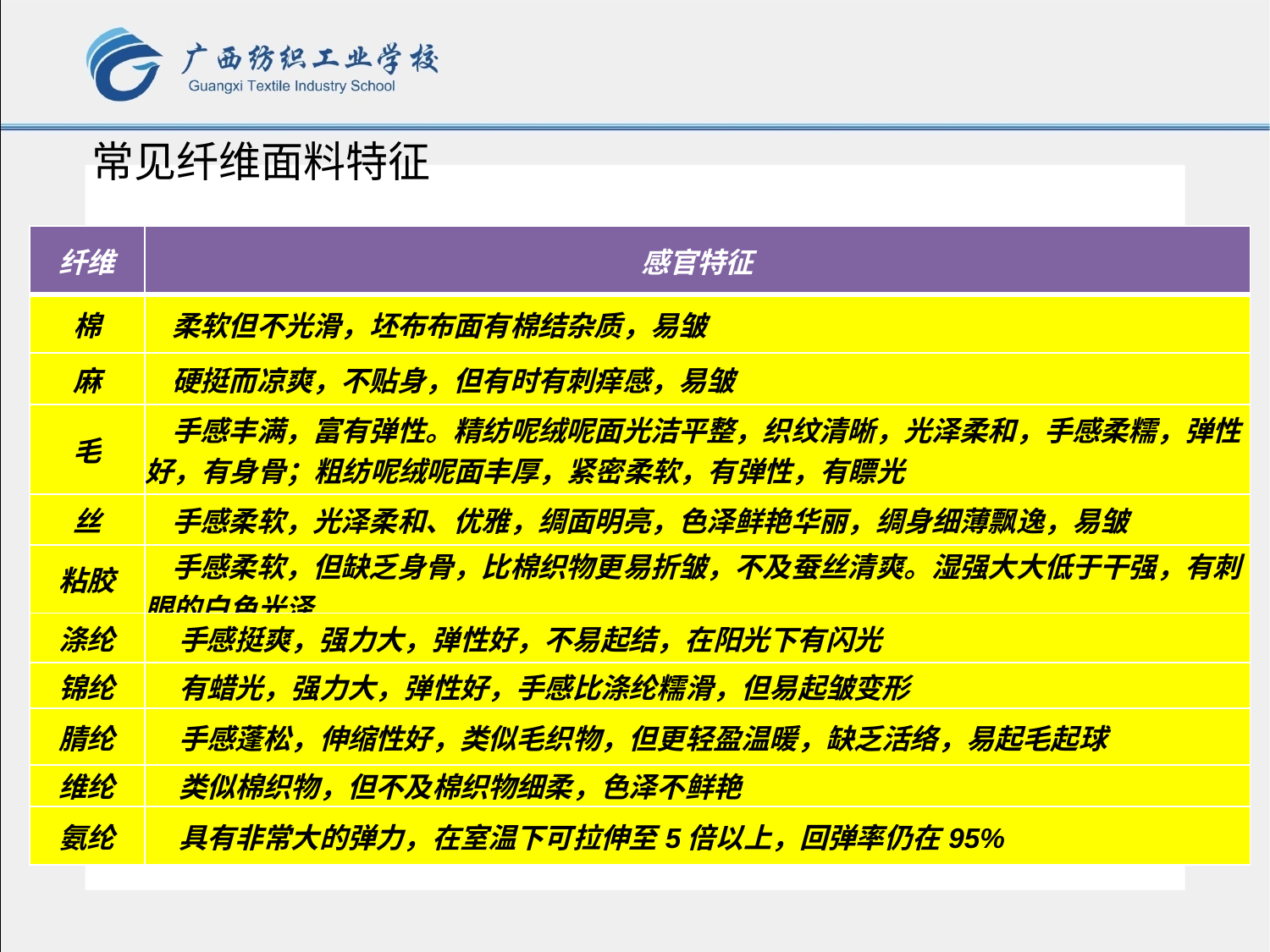

常见纤维面料特征
| 纤维 | 感官特征 |
| --- | --- |
| 棉 | 柔软但不光滑，坯布布面有棉结杂质，易皱 |
| 麻 | 硬挺而凉爽，不贴身，但有时有刺痒感，易皱 |
| 毛 | 手感丰满，富有弹性。精纺呢绒呢面光洁平整，织纹清晰，光泽柔和，手感柔糯，弹性好，有身骨；粗纺呢绒呢面丰厚，紧密柔软，有弹性，有瞟光 |
| 丝 | 手感柔软，光泽柔和、优雅，绸面明亮，色泽鲜艳华丽，绸身细薄飘逸，易皱 |
| 粘胶 | 手感柔软，但缺乏身骨，比棉织物更易折皱，不及蚕丝清爽。湿强大大低于干强，有刺眼的白色光泽 |
| 涤纶 | 手感挺爽，强力大，弹性好，不易起结，在阳光下有闪光 |
| 锦纶 | 有蜡光，强力大，弹性好，手感比涤纶糯滑，但易起皱变形 |
| 腈纶 | 手感蓬松，伸缩性好，类似毛织物，但更轻盈温暖，缺乏活络，易起毛起球 |
| 维纶 | 类似棉织物，但不及棉织物细柔，色泽不鲜艳 |
| 氨纶 | 具有非常大的弹力，在室温下可拉伸至5倍以上，回弹率仍在95% |